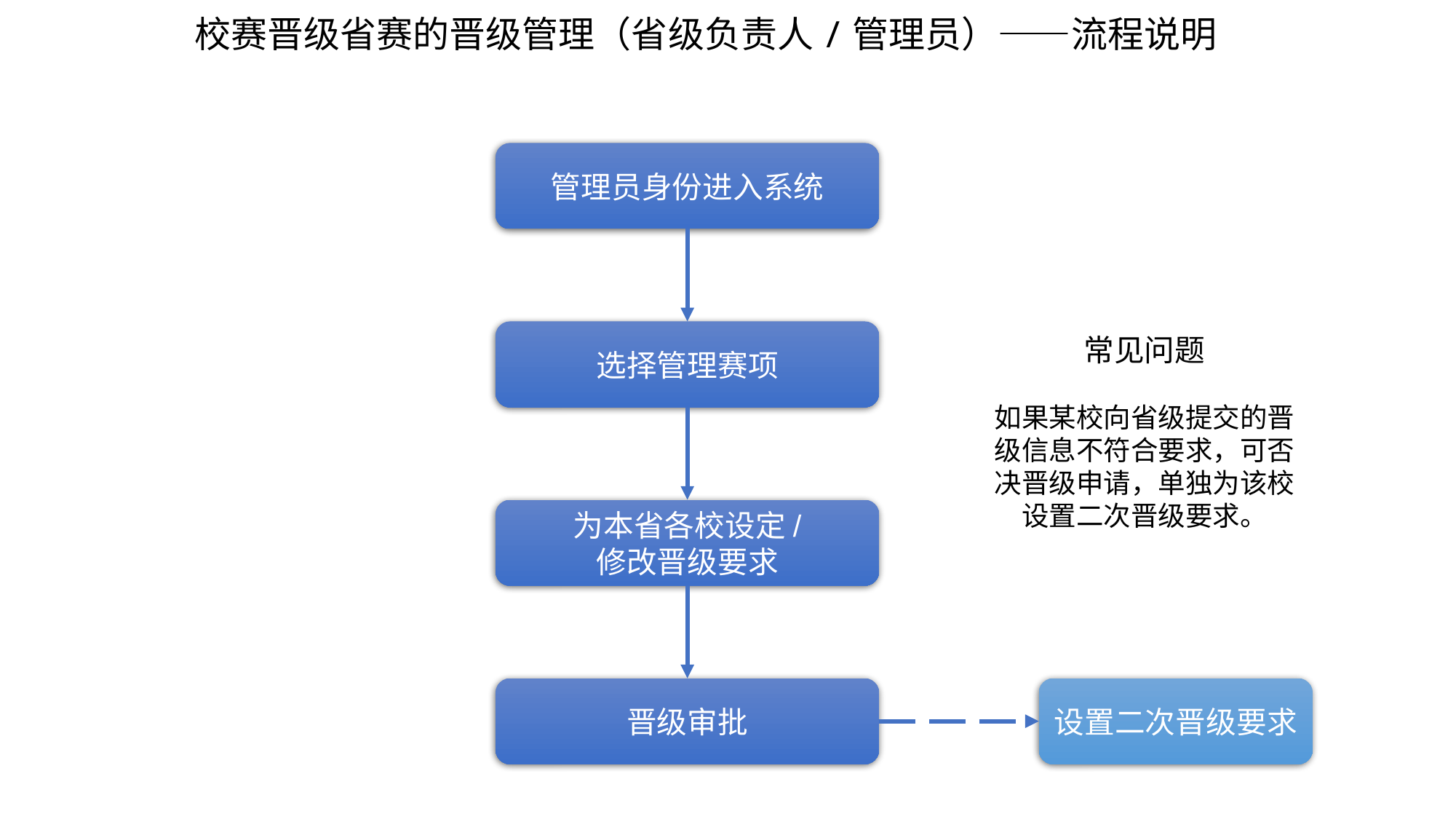

校赛晋级省赛的晋级管理（省级负责人/管理员）——流程说明
管理员身份进入系统
选择管理赛项
常见问题
如果某校向省级提交的晋级信息不符合要求，可否决晋级申请，单独为该校设置二次晋级要求。
为本省各校设定/
修改晋级要求
设置二次晋级要求
晋级审批